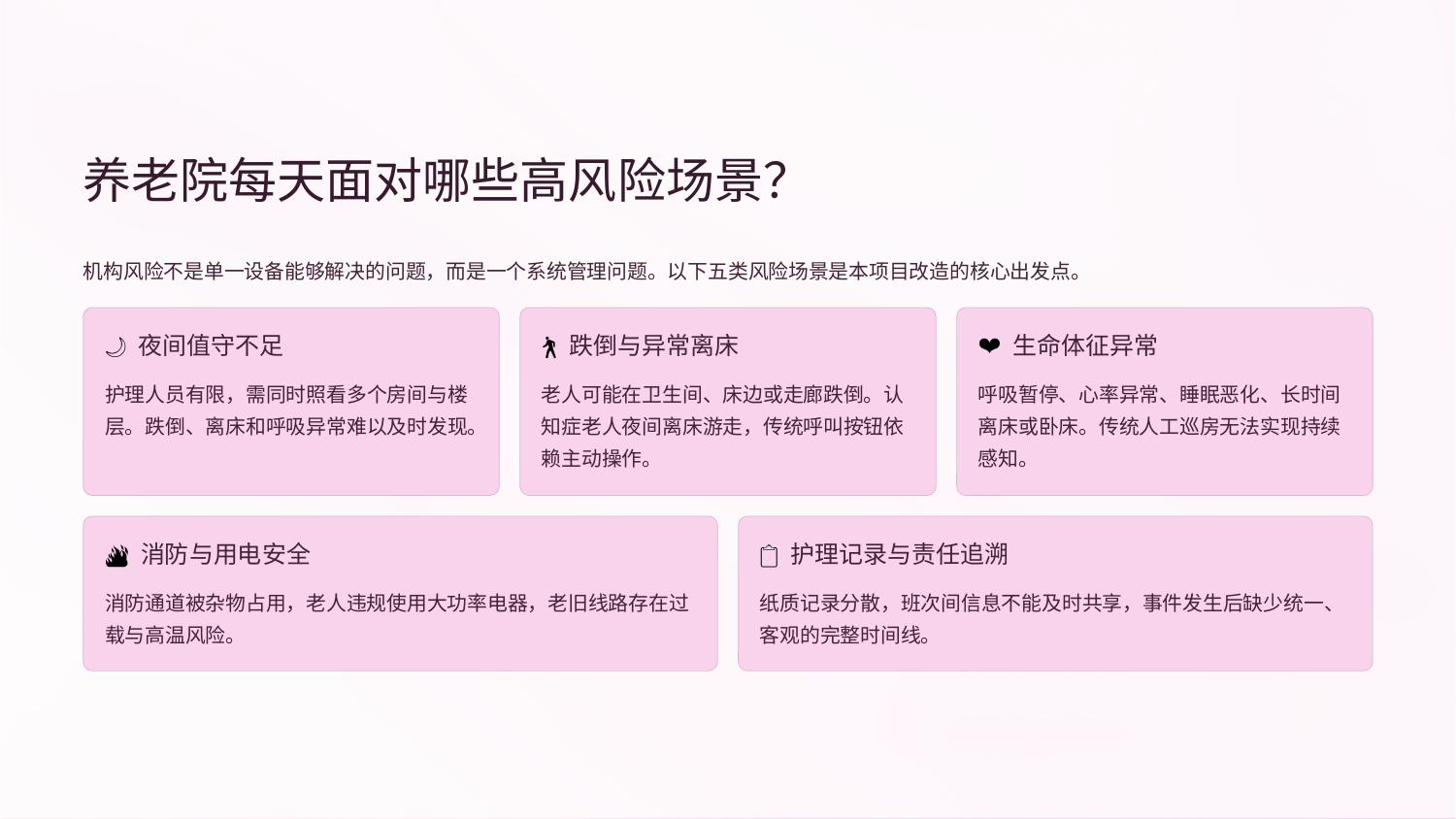

养老院每天面对哪些高风险场景？
机构风险不是单一设备能够解决的问题，而是一个系统管理问题。以下五类风险场景是本项目改造的核心出发点。

🌙 夜间值守不足
🚶 跌倒与异常离床
❤️ 生命体征异常
护理人员有限，需同时照看多个房间与楼层。跌倒、离床和呼吸异常难以及时发现。
老人可能在卫生间、床边或走廊跌倒。认知症老人夜间离床游走，传统呼叫按钮依赖主动操作。
呼吸暂停、心率异常、睡眠恶化、长时间离床或卧床。传统人工巡房无法实现持续感知。

🔥 消防与用电安全
📋 护理记录与责任追溯
消防通道被杂物占用，老人违规使用大功率电器，老旧线路存在过载与高温风险。
纸质记录分散，班次间信息不能及时共享，事件发生后缺少统一、客观的完整时间线。